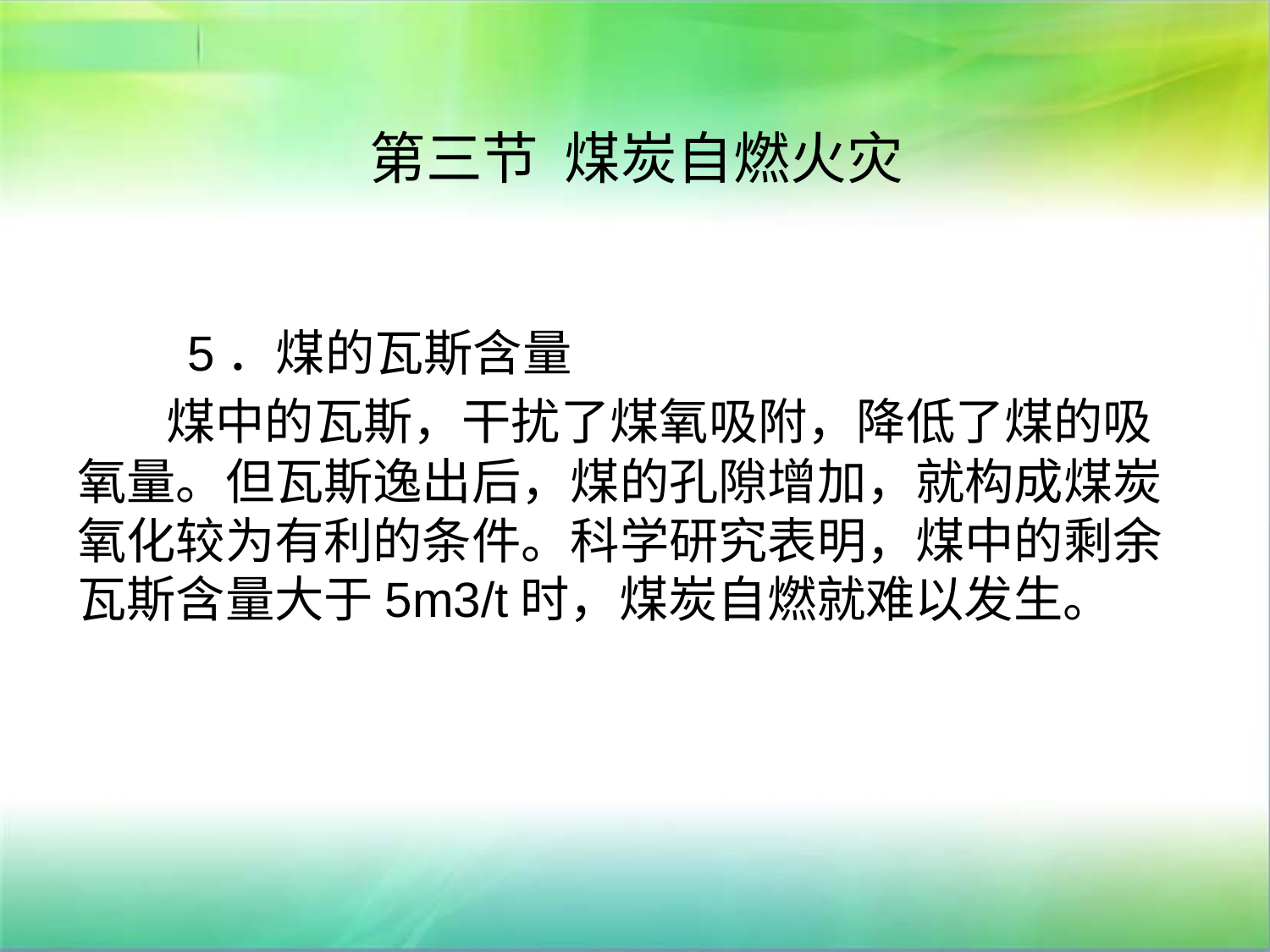

# 第三节  煤炭自燃火灾

        5．煤的瓦斯含量
       煤中的瓦斯，干扰了煤氧吸附，降低了煤的吸氧量。但瓦斯逸出后，煤的孔隙增加，就构成煤炭氧化较为有利的条件。科学研究表明，煤中的剩余瓦斯含量大于5m3/t时，煤炭自燃就难以发生。